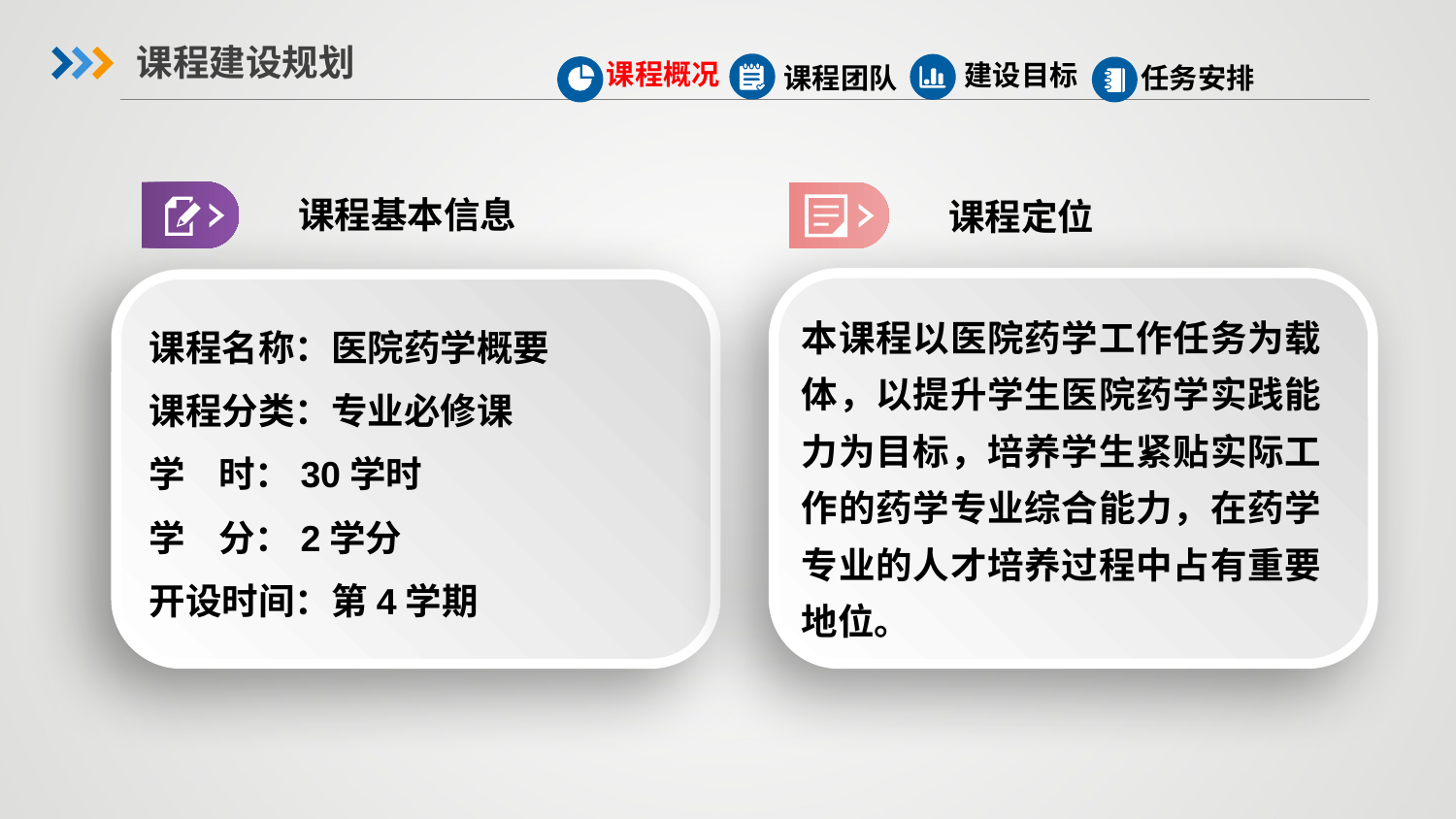

课程建设规划
课程概况
建设目标
课程团队
任务安排

课程基本信息
课程定位

课程名称：医院药学概要
课程分类：专业必修课
学    时：30学时
学    分：2学分
开设时间：第4学期
本课程以医院药学工作任务为载体，以提升学生医院药学实践能力为目标，培养学生紧贴实际工作的药学专业综合能力，在药学专业的人才培养过程中占有重要地位。